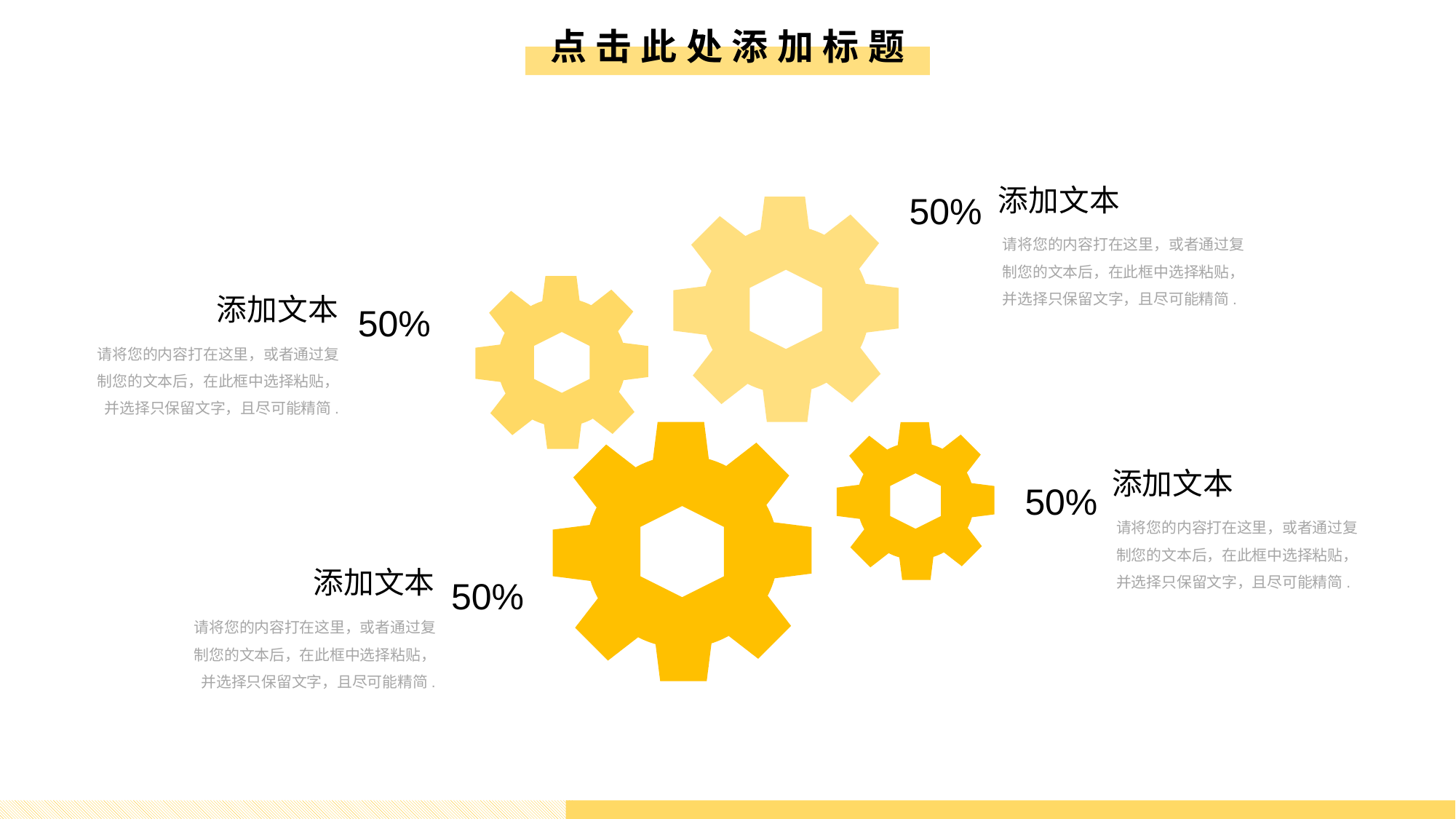

点击此处添加标题

添加文本
50%

请将您的内容打在这里，或者通过复制您的文本后，在此框中选择粘贴，并选择只保留文字，且尽可能精简.

添加文本
50%
请将您的内容打在这里，或者通过复制您的文本后，在此框中选择粘贴，并选择只保留文字，且尽可能精简.

添加文本
50%
请将您的内容打在这里，或者通过复制您的文本后，在此框中选择粘贴，并选择只保留文字，且尽可能精简.
添加文本
50%
请将您的内容打在这里，或者通过复制您的文本后，在此框中选择粘贴，并选择只保留文字，且尽可能精简.